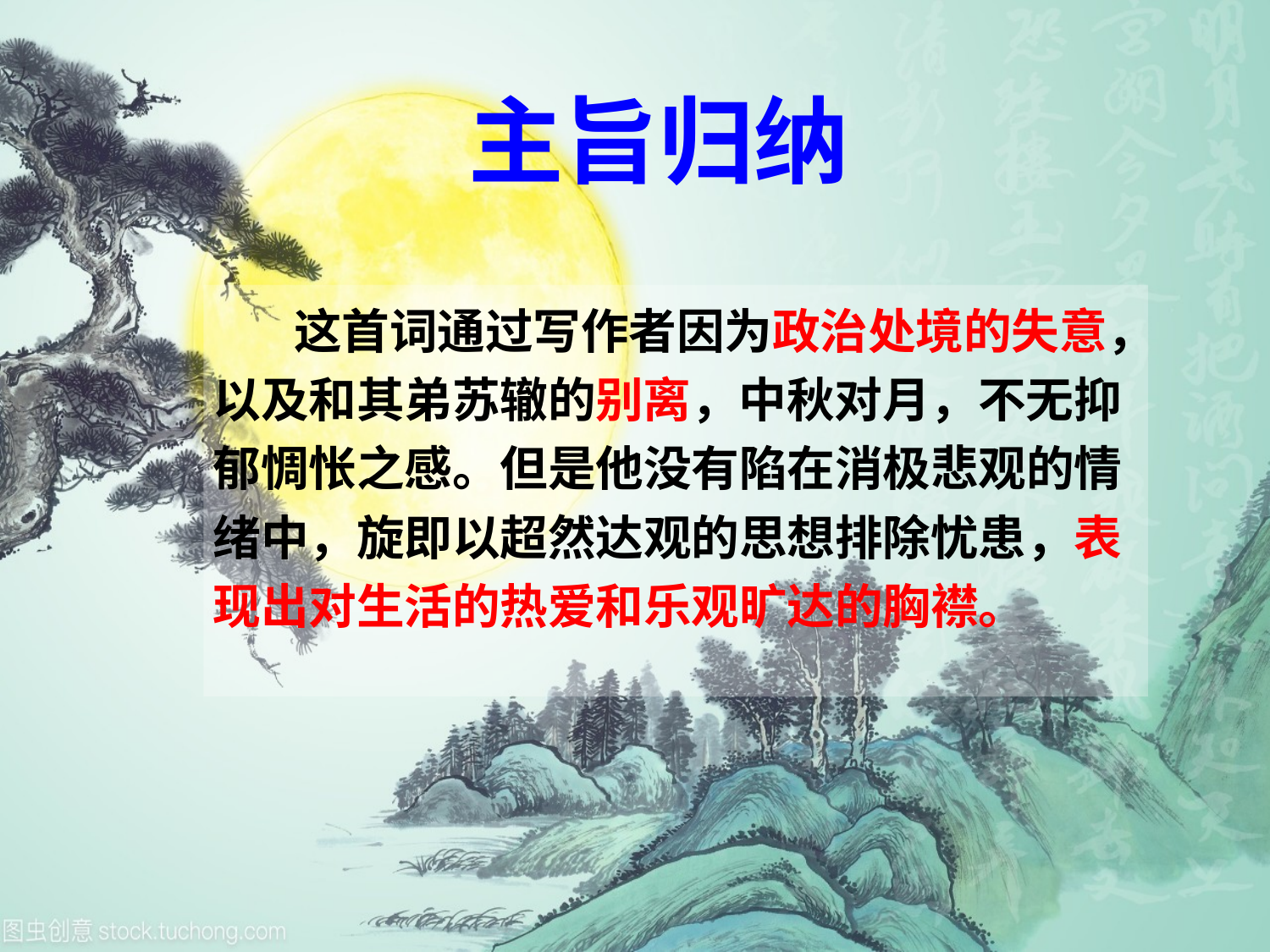

主旨归纳

这首词通过写作者因为政治处境的失意，以及和其弟苏辙的别离，中秋对月，不无抑郁惆怅之感。但是他没有陷在消极悲观的情绪中，旋即以超然达观的思想排除忧患，表现出对生活的热爱和乐观旷达的胸襟。